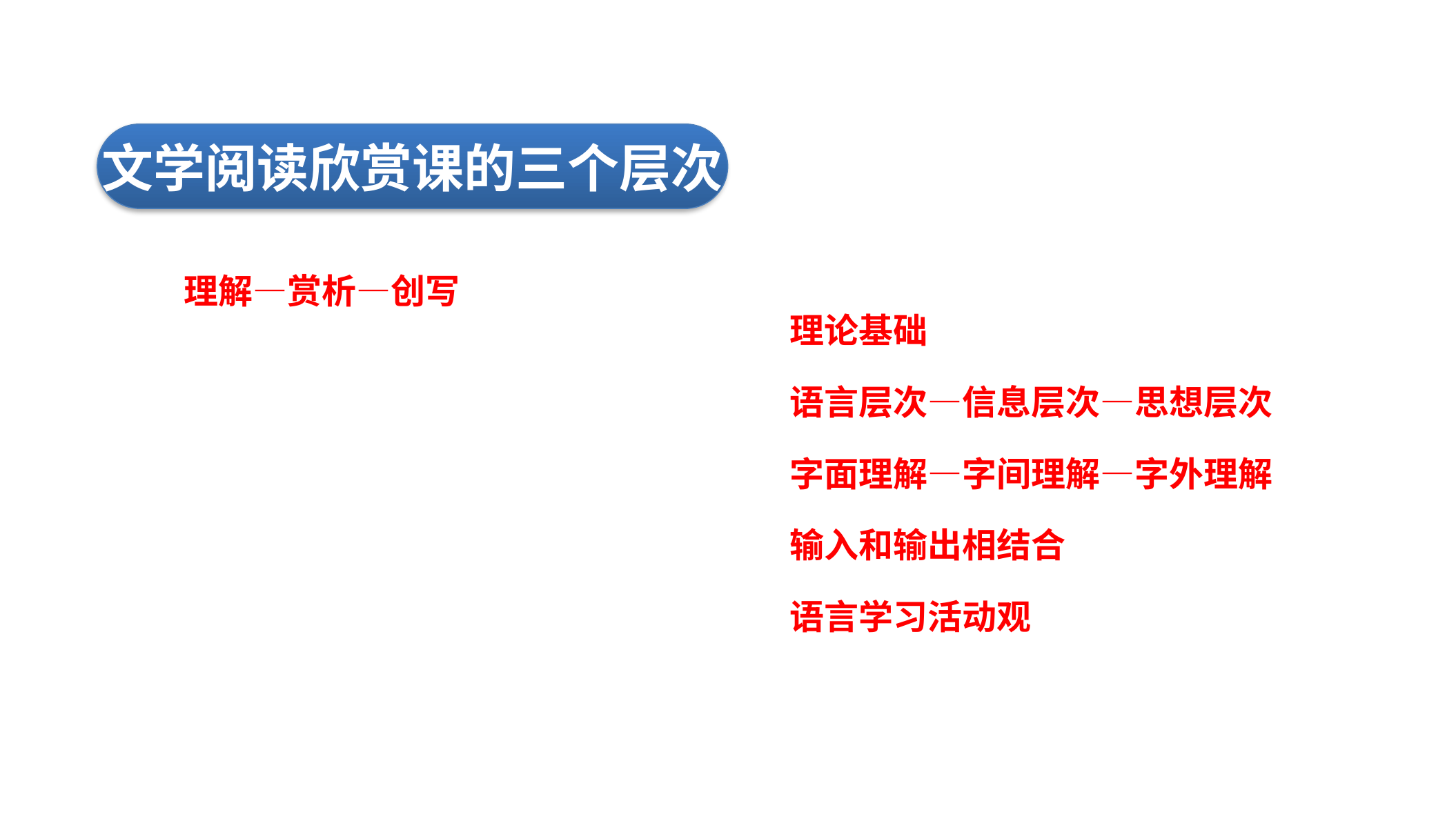

文学阅读欣赏课的三个层次
理解—赏析—创写

理论基础
语言层次—信息层次—思想层次
字面理解—字间理解—字外理解
输入和输出相结合
语言学习活动观